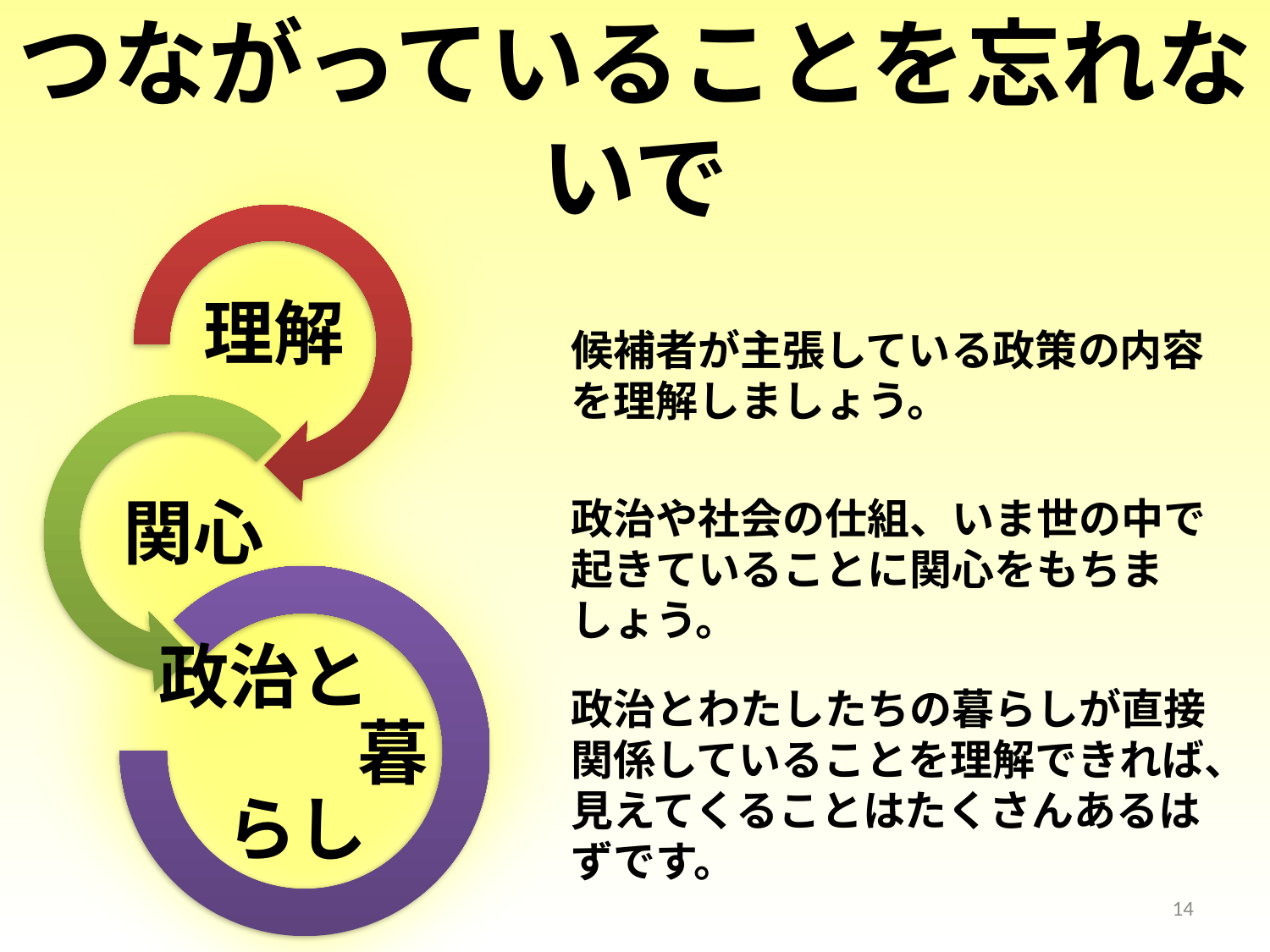

# つながっていることを忘れないで

理解
関心
政治と                 暮らし

候補者が主張している政策の内容を理解しましょう。

政治や社会の仕組、いま世の中で起きていることに関心をもちましょう。
政治とわたしたちの暮らしが直接関係していることを理解できれば、見えてくることはたくさんあるはずです。
14